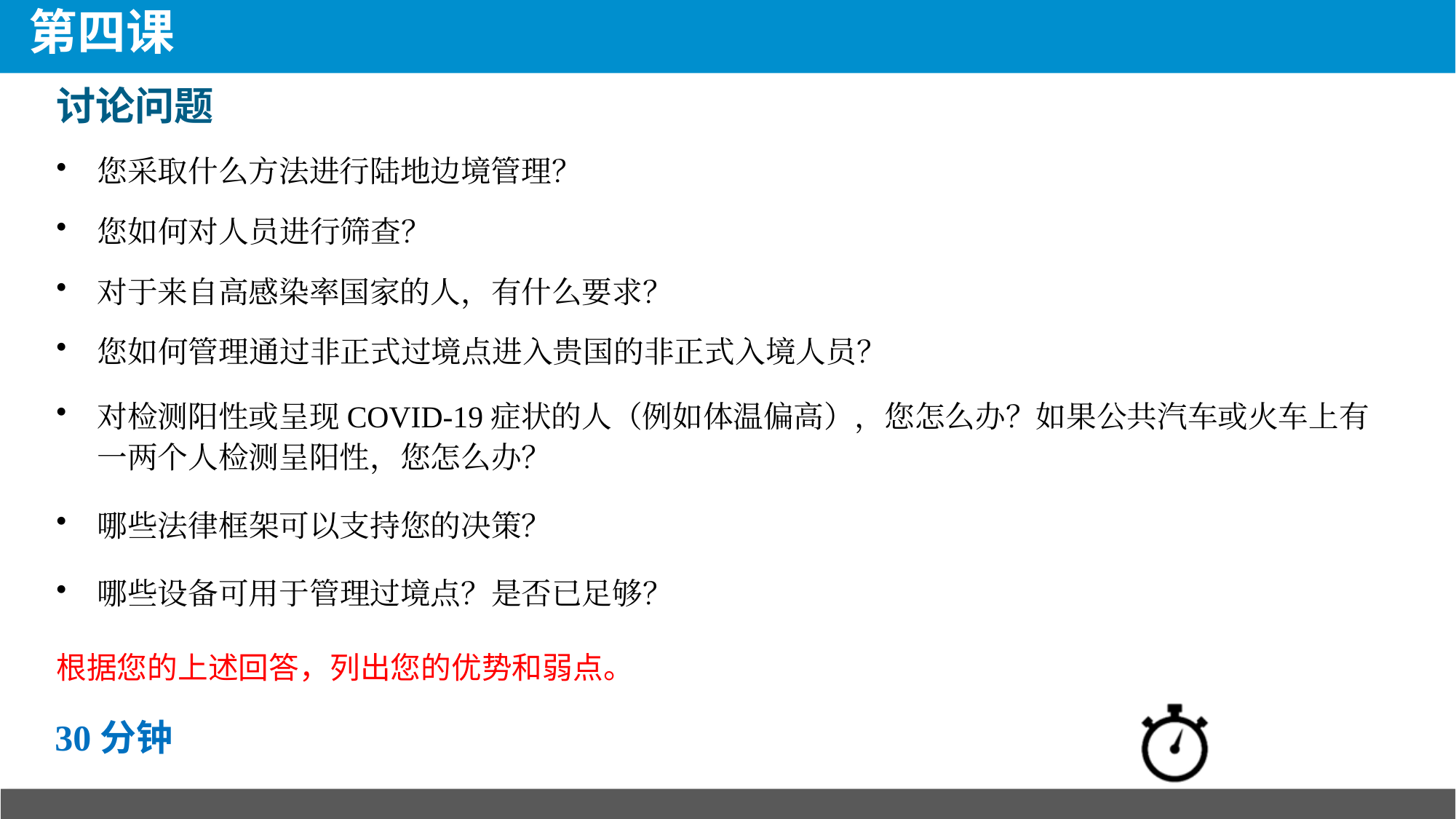

# 第四课
讨论问题
您采取什么方法进行陆地边境管理？
您如何对人员进行筛查？
对于来自高感染率国家的人，有什么要求？
您如何管理通过非正式过境点进入贵国的非正式入境人员？
对检测阳性或呈现COVID-19症状的人（例如体温偏高），您怎么办？如果公共汽车或火车上有一两个人检测呈阳性，您怎么办？
哪些法律框架可以支持您的决策？
哪些设备可用于管理过境点？是否已足够？
根据您的上述回答，列出您的优势和弱点。
30分钟